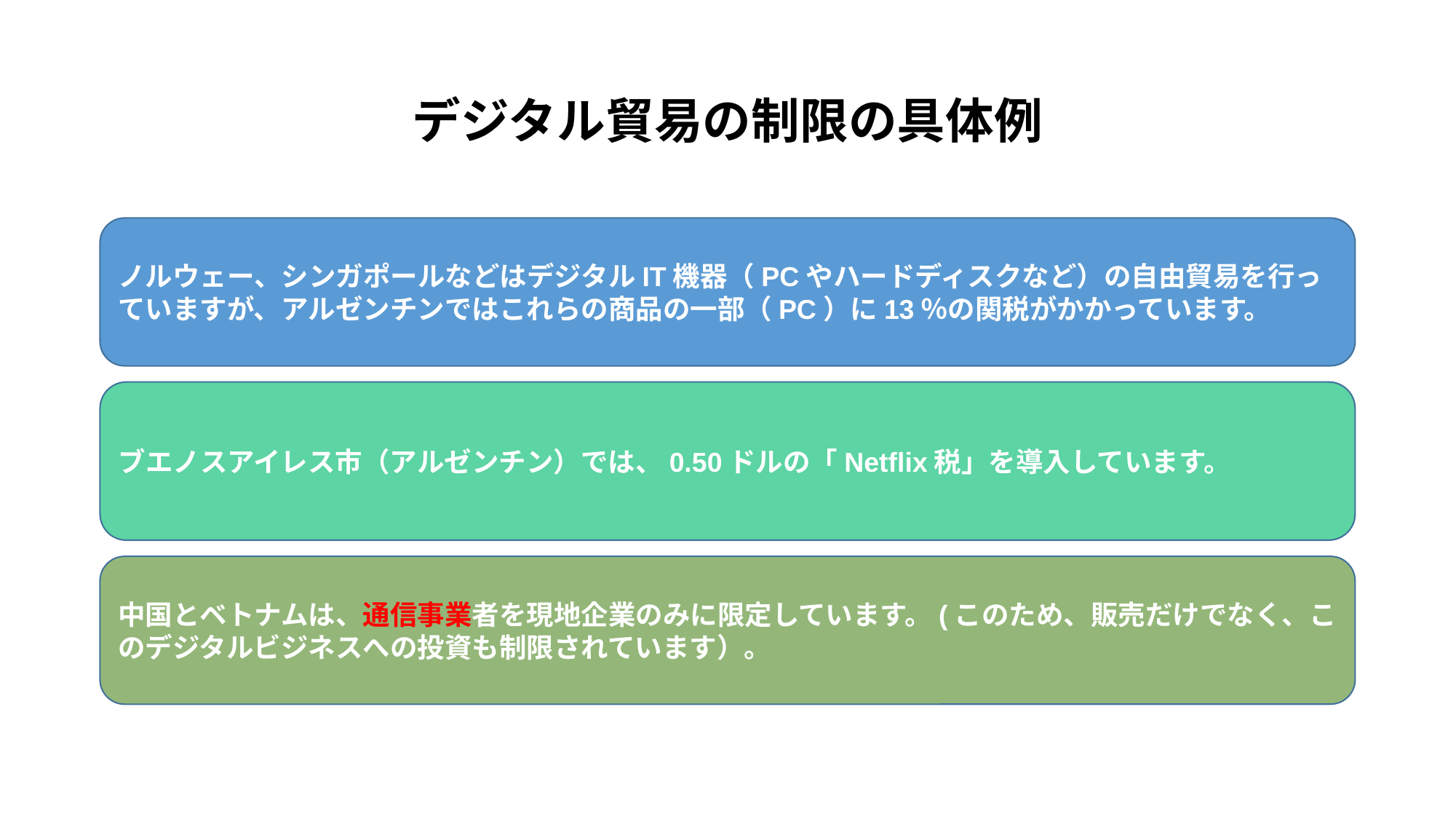

# デジタル貿易の制限の具体例
ノルウェー、シンガポールなどはデジタルIT機器（PCやハードディスクなど）の自由貿易を行っていますが、アルゼンチンではこれらの商品の一部（PC）に13％の関税がかかっています。

ブエノスアイレス市（アルゼンチン）では、0.50ドルの「Netflix税」を導入しています。
中国とベトナムは、通信事業者を現地企業のみに限定しています。(このため、販売だけでなく、このデジタルビジネスへの投資も制限されています）。